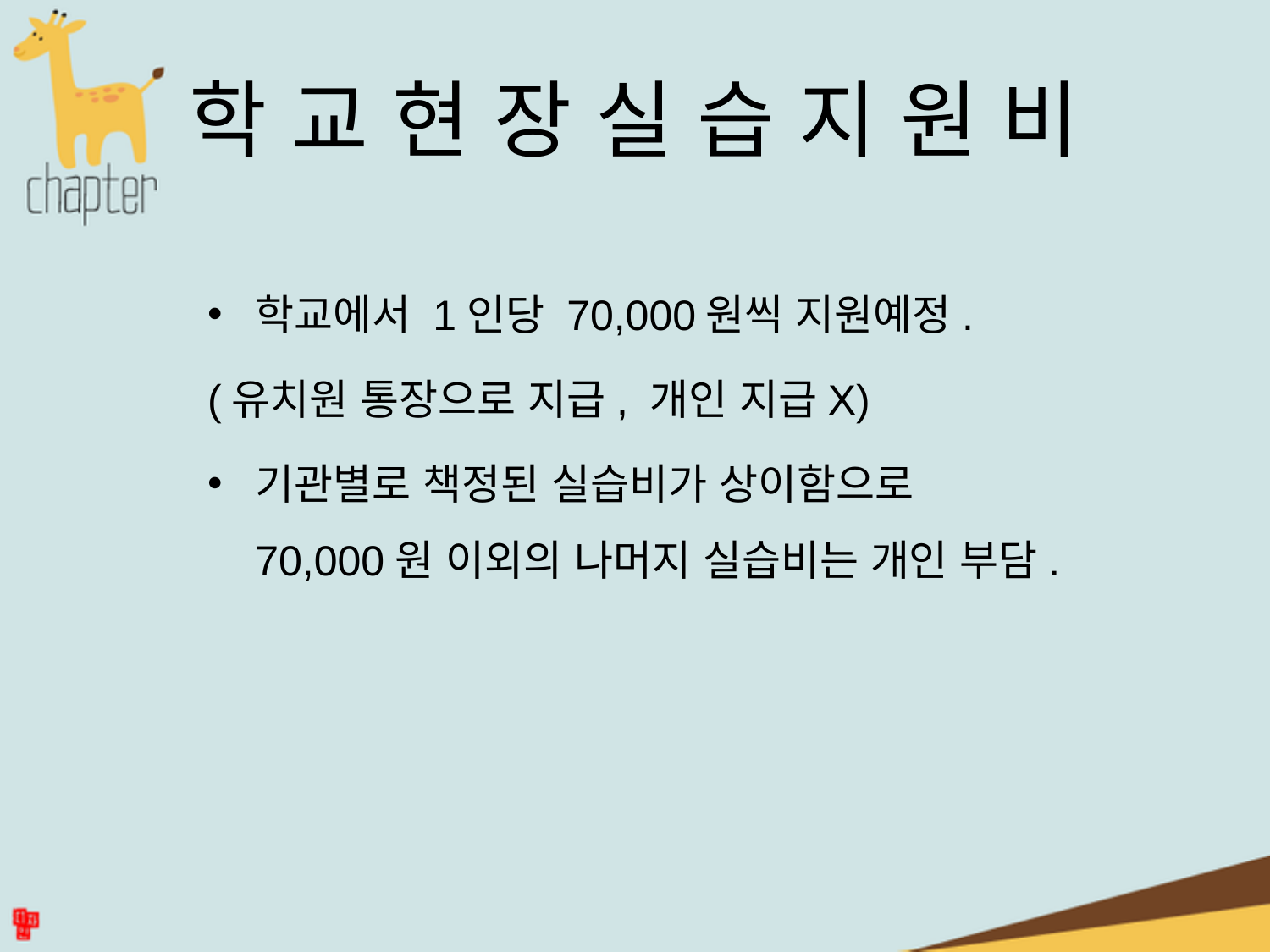

# 학 교 현 장 실 습 지 원 비
학교에서 1인당 70,000원씩 지원예정.
(유치원 통장으로 지급, 개인 지급X)
기관별로 책정된 실습비가 상이함으로
70,000원 이외의 나머지 실습비는 개인 부담.